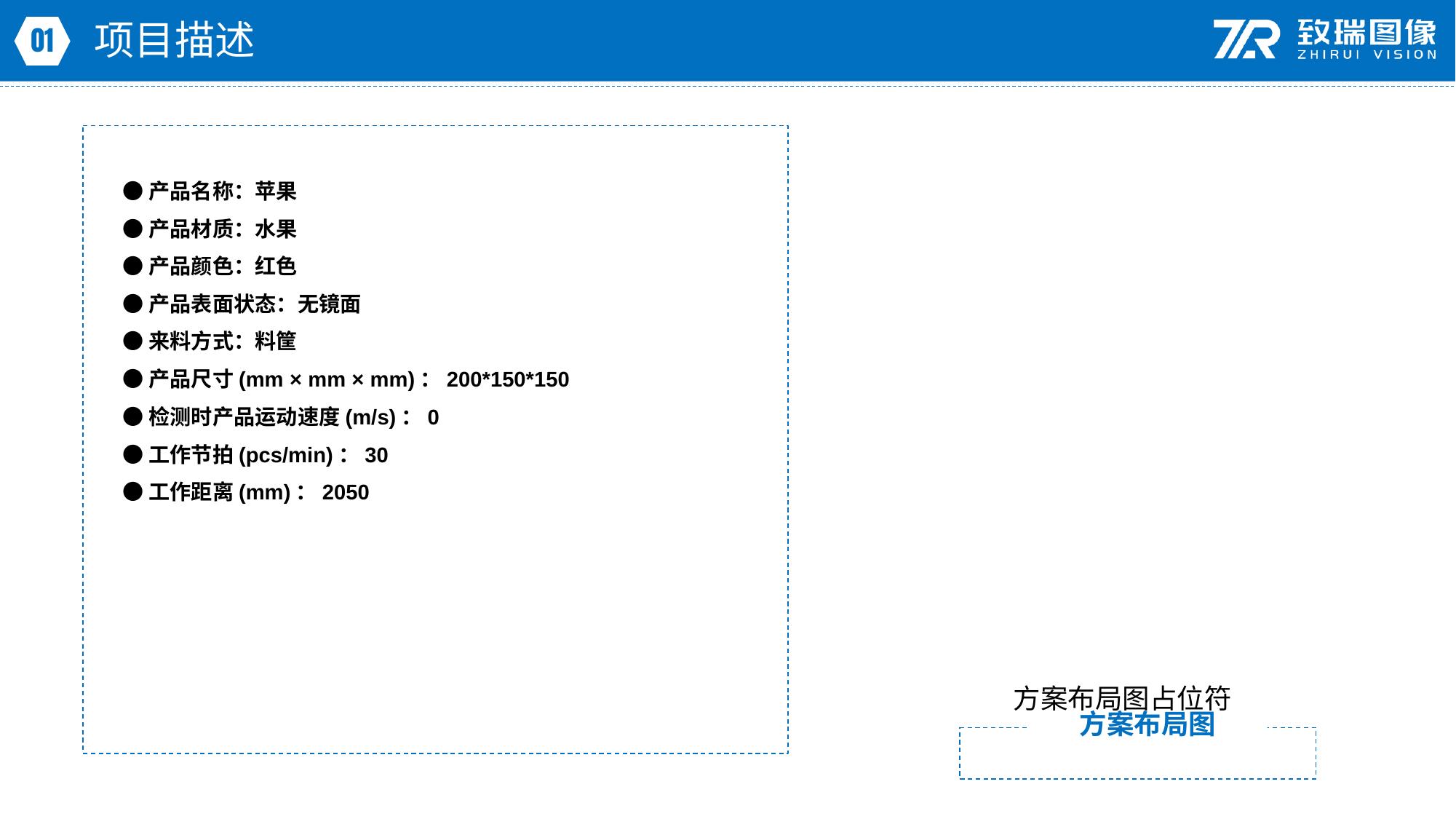

项目描述
01

●产品名称：苹果
●产品材质：水果
●产品颜色：红色
●产品表面状态：无镜面
●来料方式：料筐
●产品尺寸(mm × mm × mm)：200*150*150
●检测时产品运动速度(m/s)：0
●工作节拍(pcs/min)：30
●工作距离(mm)：2050
方案布局图占位符
方案布局图